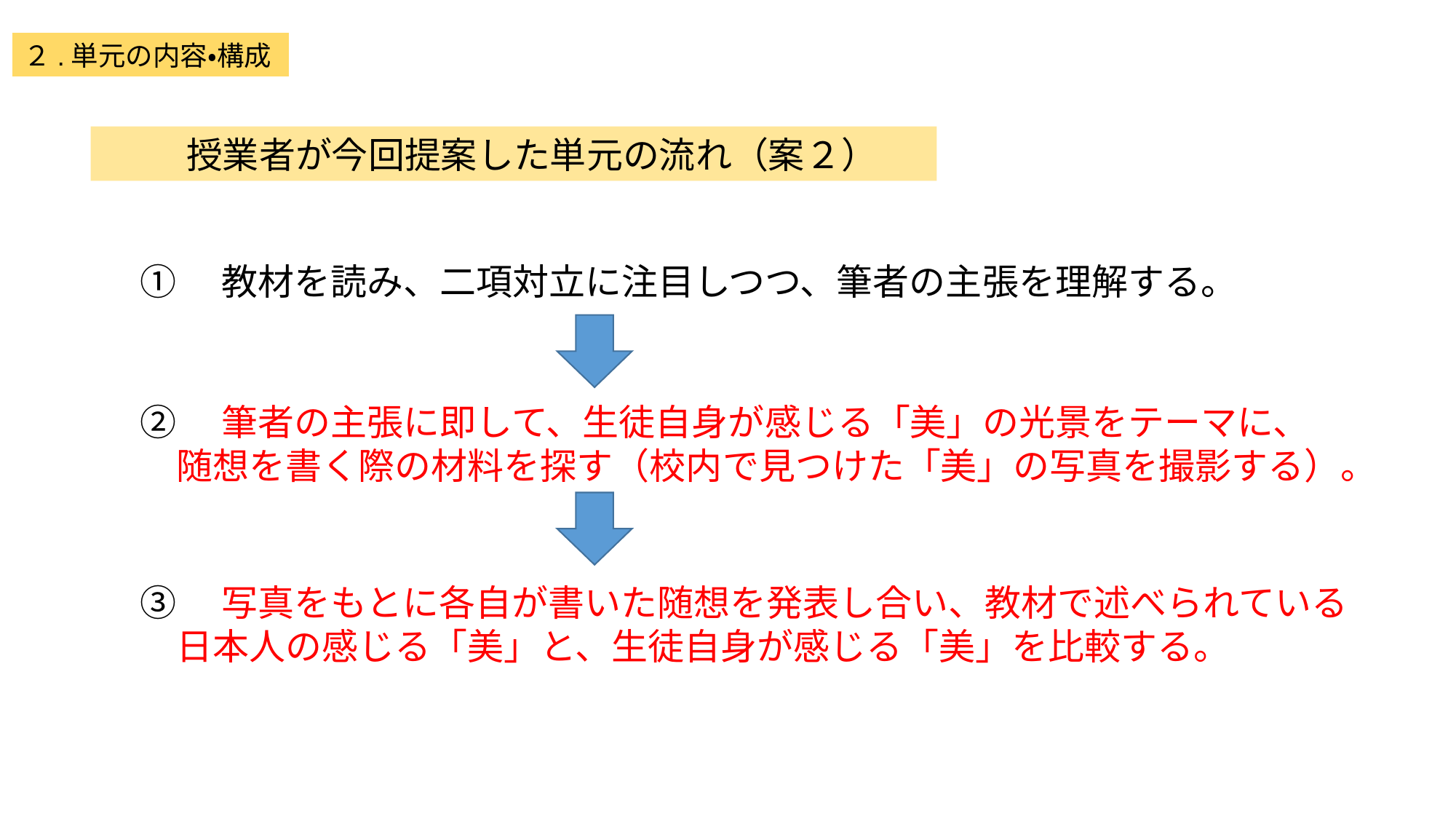

２.単元の内容・構成
　授業者が今回提案した単元の流れ（案２）
①　教材を読み、二項対立に注目しつつ、筆者の主張を理解する。

②　筆者の主張に即して、生徒自身が感じる「美」の光景をテーマに、
　随想を書く際の材料を探す（校内で見つけた「美」の写真を撮影する）。

③　写真をもとに各自が書いた随想を発表し合い、教材で述べられている
　日本人の感じる「美」と、生徒自身が感じる「美」を比較する。